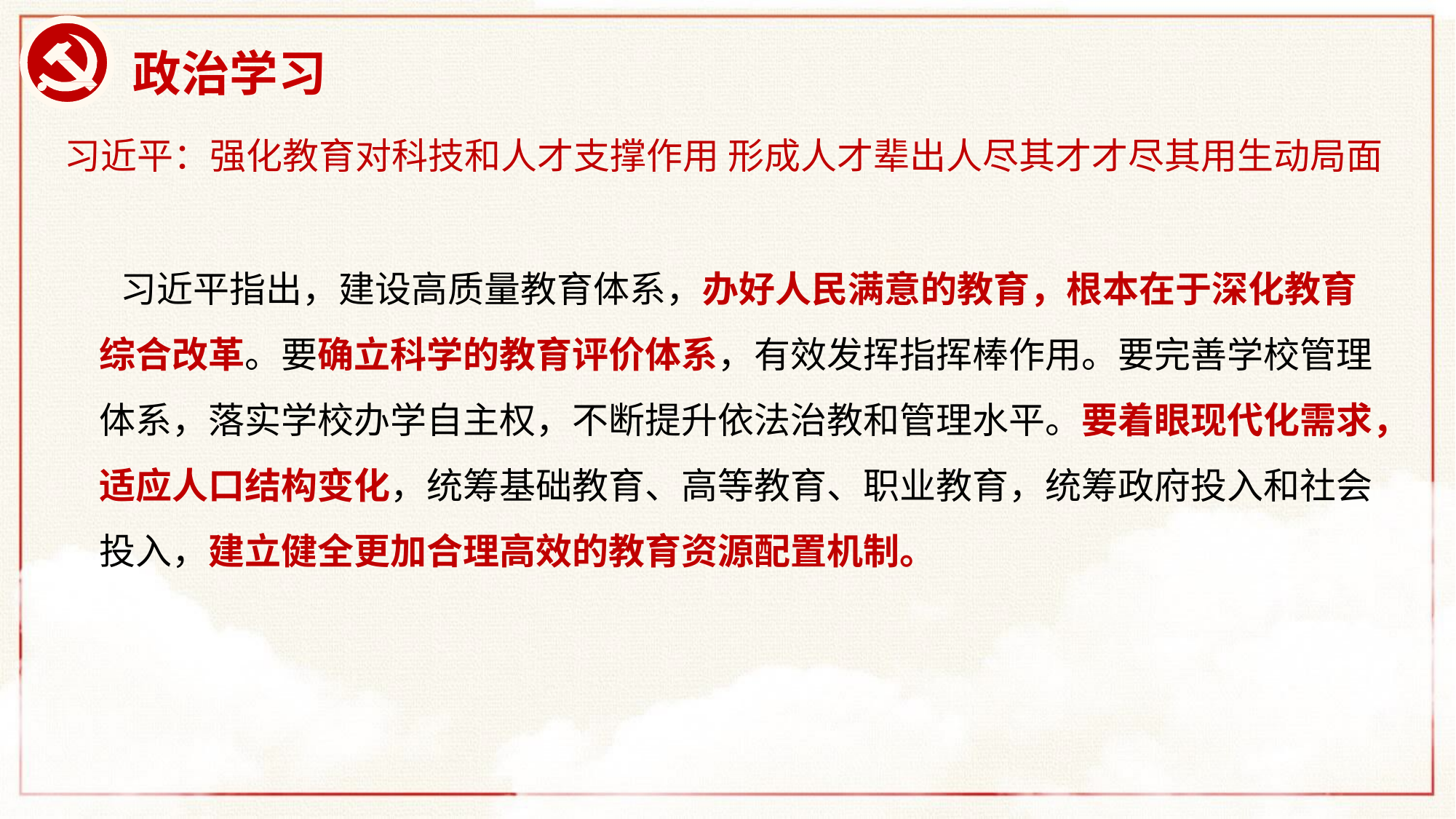

# 政治学习
习近平：强化教育对科技和人才支撑作用 形成人才辈出人尽其才才尽其用生动局面
  习近平指出，建设高质量教育体系，办好人民满意的教育，根本在于深化教育综合改革。要确立科学的教育评价体系，有效发挥指挥棒作用。要完善学校管理体系，落实学校办学自主权，不断提升依法治教和管理水平。要着眼现代化需求，适应人口结构变化，统筹基础教育、高等教育、职业教育，统筹政府投入和社会投入，建立健全更加合理高效的教育资源配置机制。